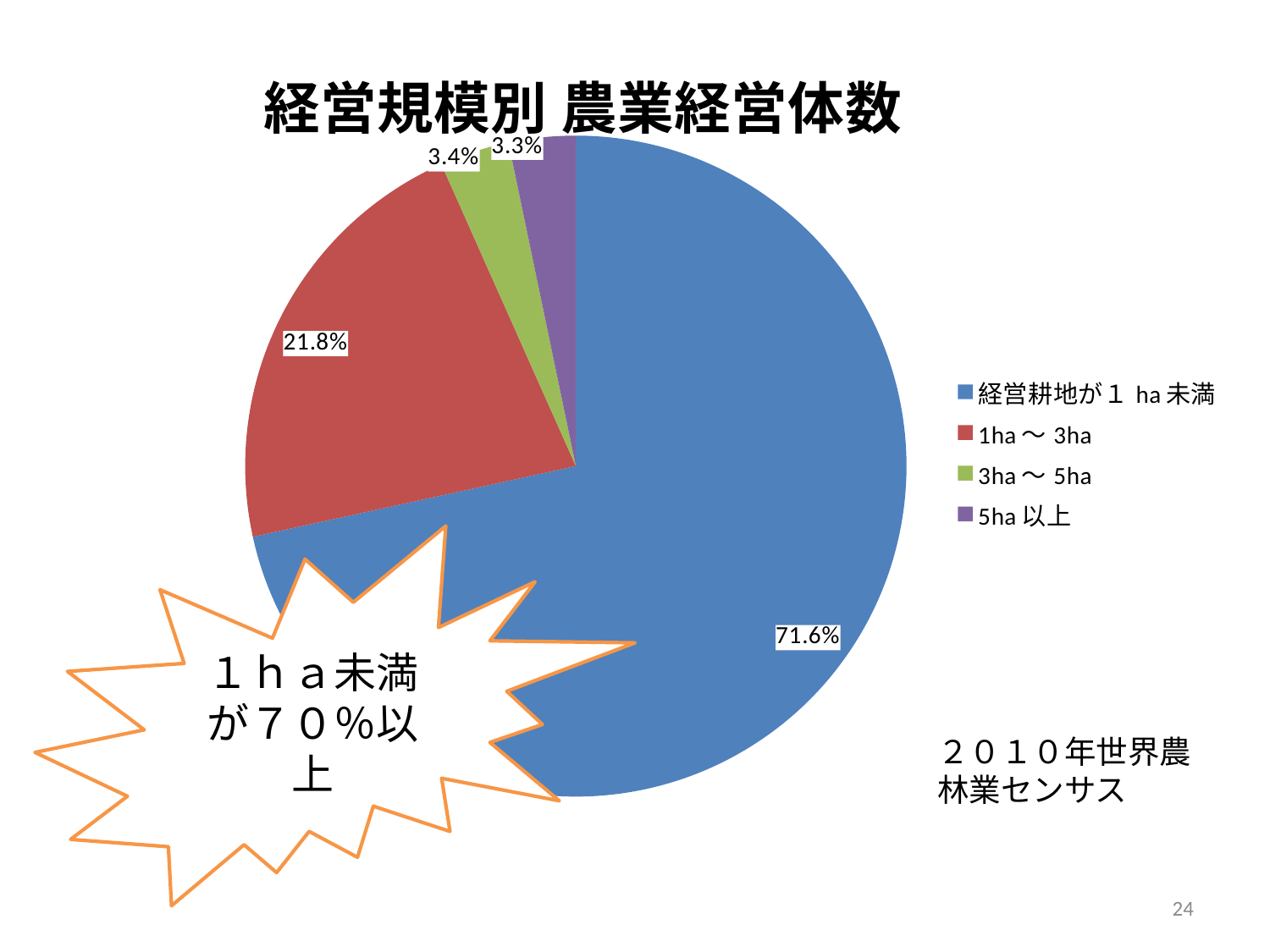

### Chart: 経営規模別 農業経営体数

| Category |  |
|---|---|
| 経営耕地が１ha未満 | 0.7156467628897357 |
| 1ha～3ha | 0.2176813207328479 |
| 3ha～5ha | 0.03399423652542291 |
| 5ha以上 | 0.03267767985199367 |
１ｈａ未満が７０％以上
２０１０年世界農林業センサス
24